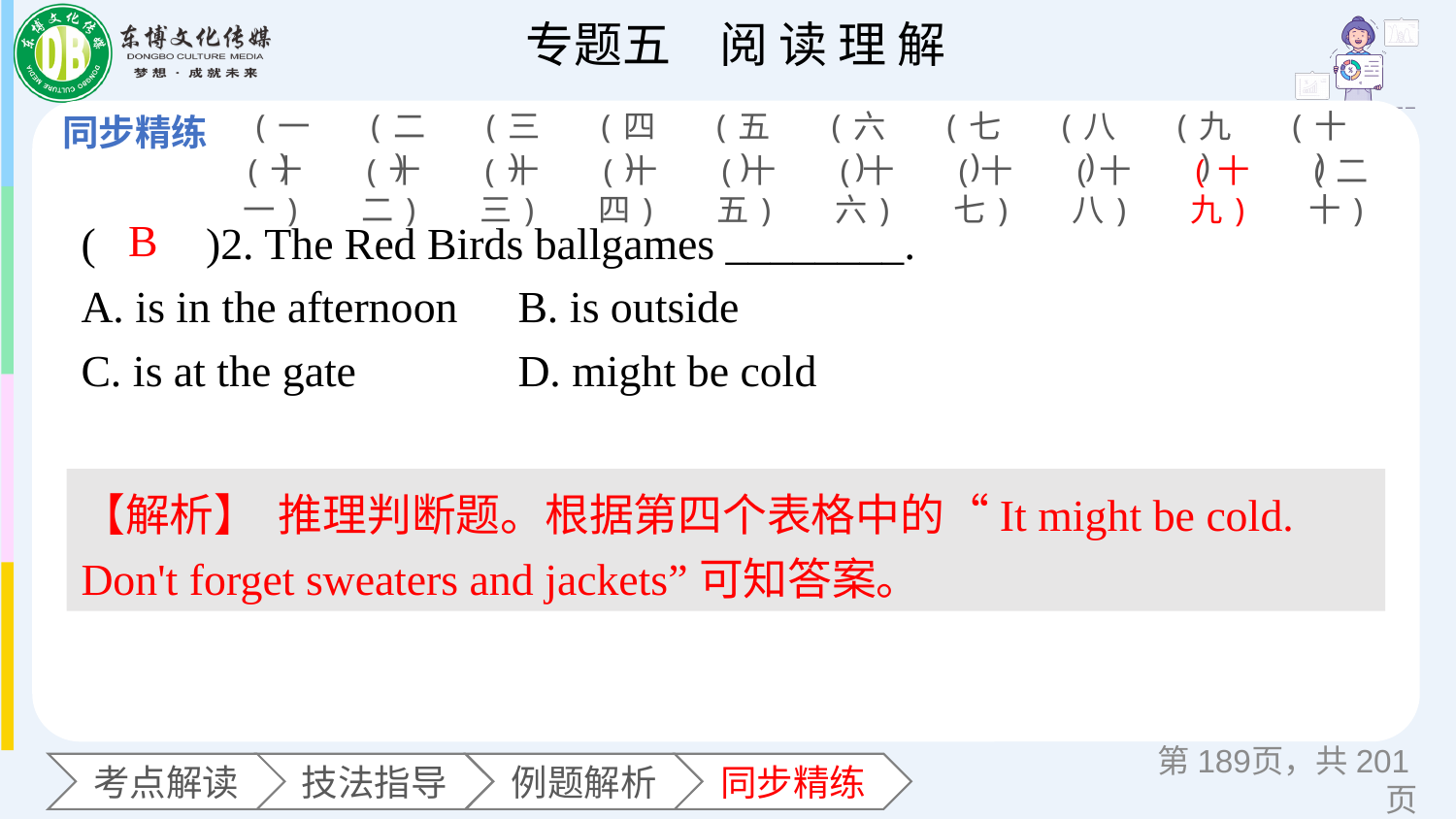

(一)
(二)
(三)
(四)
(五)
(六)
(七)
(八)
(九)
(十)
(十一)
(十二)
(十三)
(十四)
(十五)
(十六)
(十七)
(十八)
(十九)
(二十)
(　　)2. The Red Birds ballgames ________.
A. is in the afternoon    	B. is outside
C. is at the gate    	D. might be cold
B
【解析】  推理判断题。根据第四个表格中的“It might be cold. Don't forget sweaters and jackets”可知答案。
第189页，共201页